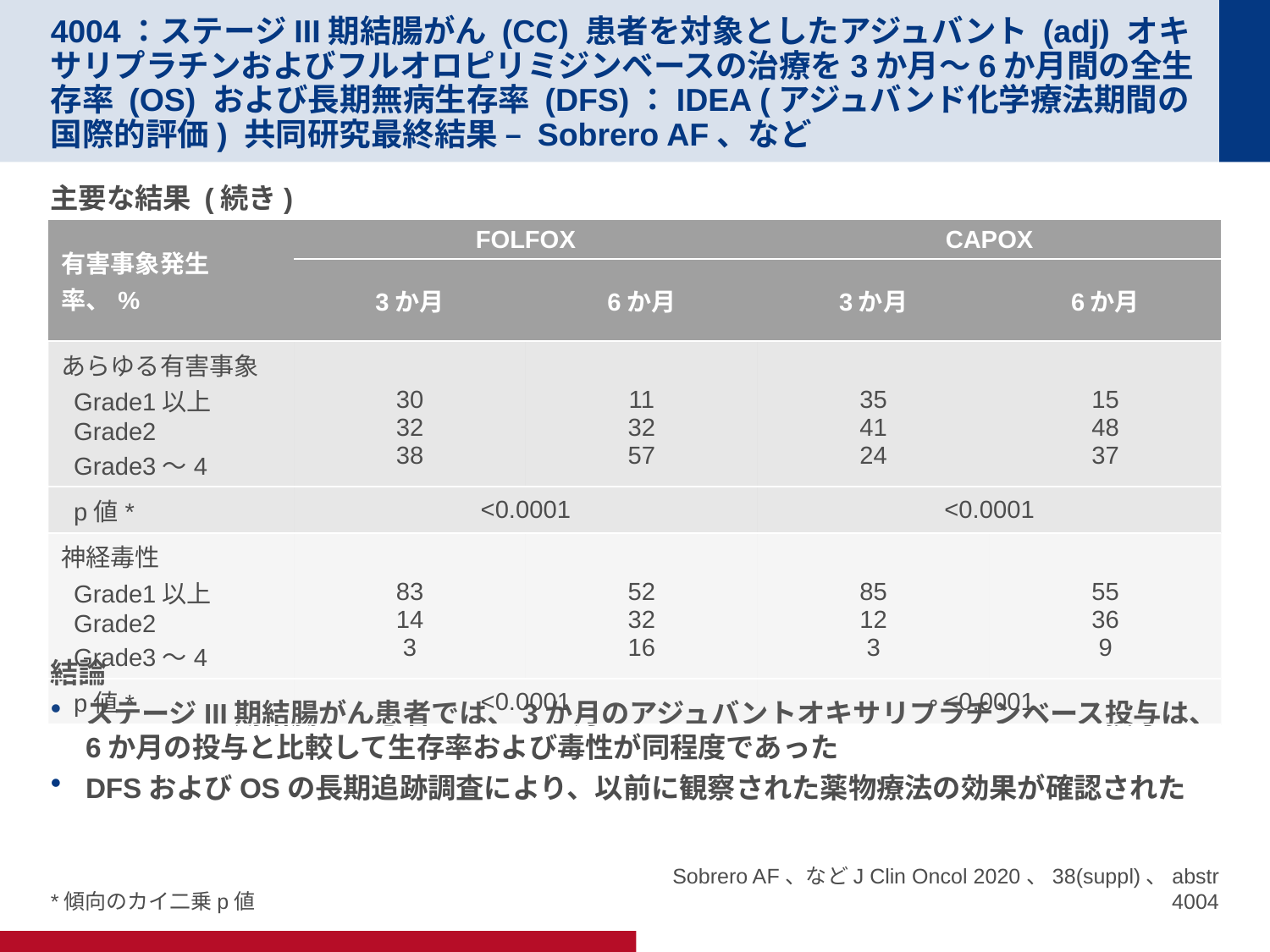

# 4004：ステージIII期結腸がん (CC) 患者を対象としたアジュバント (adj) オキサリプラチンおよびフルオロピリミジンベースの治療を3か月～6か月間の全生存率 (OS) および長期無病生存率 (DFS)：IDEA (アジュバンド化学療法期間の国際的評価) 共同研究最終結果 – Sobrero AF、など
主要な結果 (続き)
結論
ステージIII期結腸がん患者では、3か月のアジュバントオキサリプラチンベース投与は、6か月の投与と比較して生存率および毒性が同程度であった
DFSおよびOSの長期追跡調査により、以前に観察された薬物療法の効果が確認された
| 有害事象発生率、% | FOLFOX |  | CAPOX |  |
| --- | --- | --- | --- | --- |
|  | 3か月 | 6か月 | 3か月 | 6か月 |
| あらゆる有害事象 Grade1以上 Grade2 Grade3～4 | 30 32 38 | 11 32 57 | 35 41 24 | 15 48 37 |
| p値\* | <0.0001 |  | <0.0001 |  |
| 神経毒性 Grade1以上 Grade2 Grade3～4 | 83 14 3 | 52 32 16 | 85 12 3 | 55 36 9 |
| p値\* | <0.0001 |  | <0.0001 |  |
*傾向のカイ二乗p値
Sobrero AF、などJ Clin Oncol 2020、38(suppl)、abstr 4004